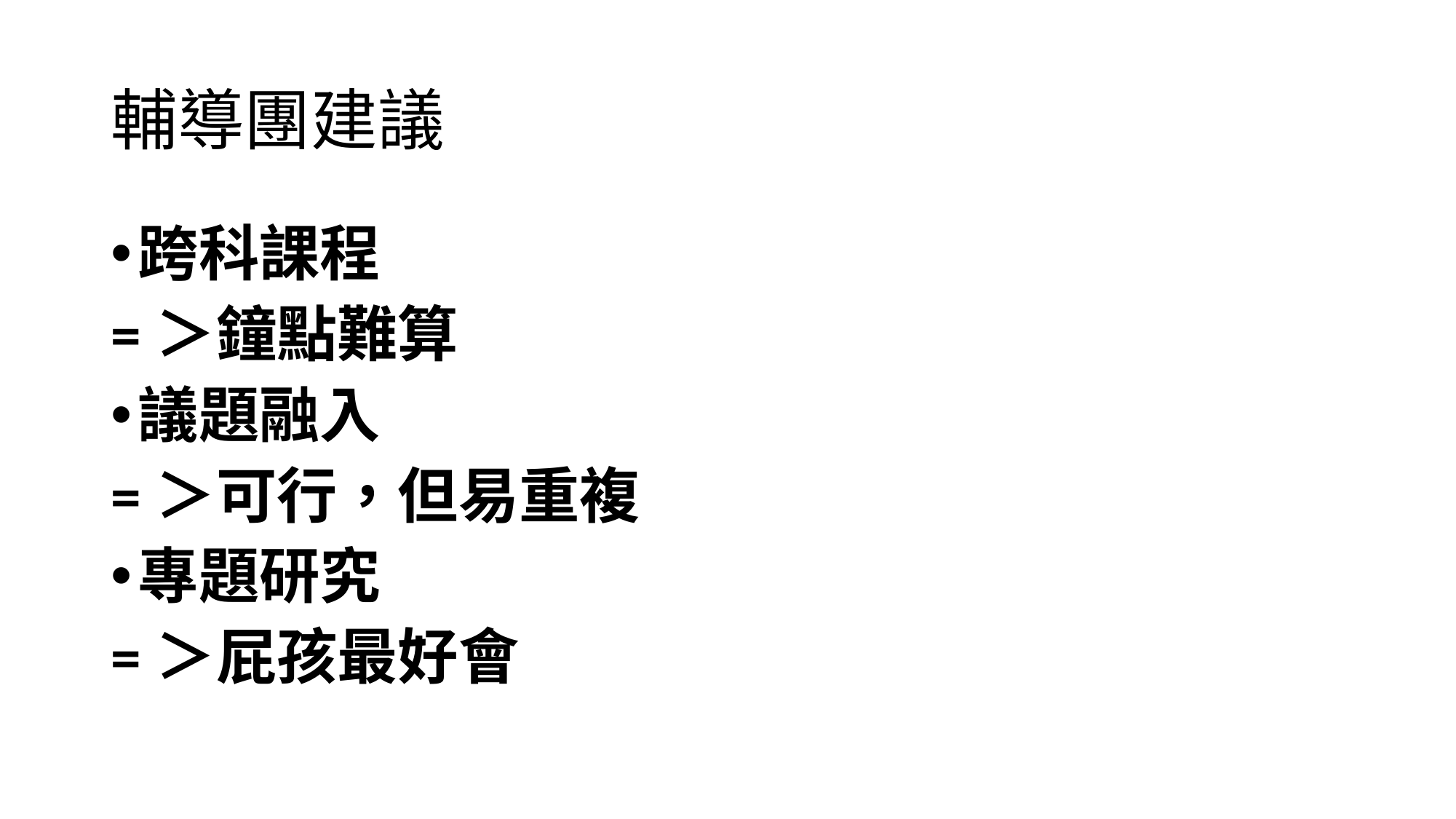

# 輔導團建議
跨科課程
=＞鐘點難算
議題融入
=＞可行，但易重複
專題研究
=＞屁孩最好會